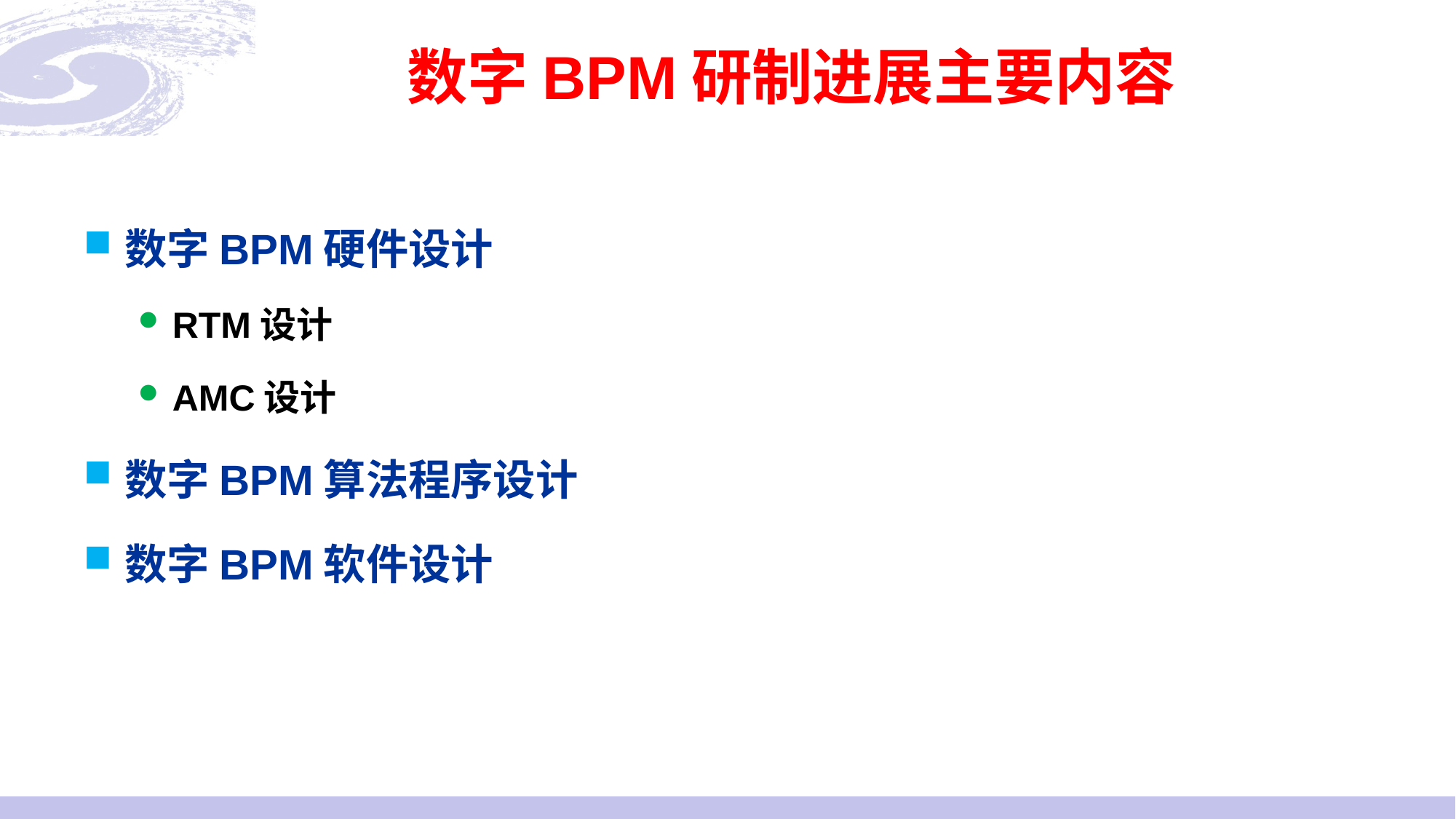

# 数字BPM研制进展主要内容
数字BPM硬件设计
RTM设计
AMC设计
数字BPM算法程序设计
数字BPM软件设计